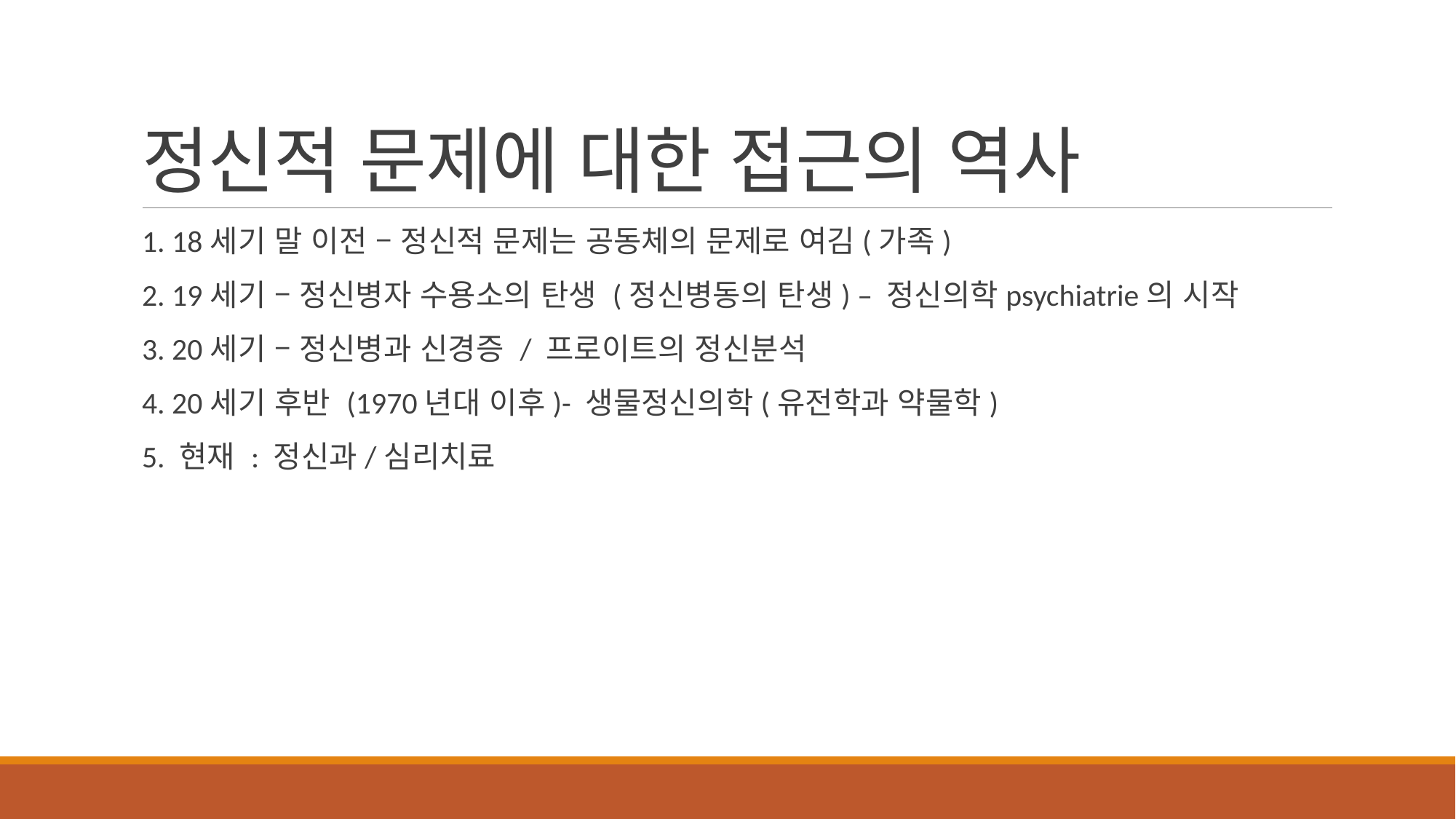

# 정신적 문제에 대한 접근의 역사
1. 18세기 말 이전 – 정신적 문제는 공동체의 문제로 여김(가족)
2. 19세기 – 정신병자 수용소의 탄생 (정신병동의 탄생) – 정신의학psychiatrie의 시작
3. 20세기 – 정신병과 신경증 / 프로이트의 정신분석
4. 20세기 후반 (1970년대 이후)- 생물정신의학(유전학과 약물학)
5. 현재 : 정신과/심리치료